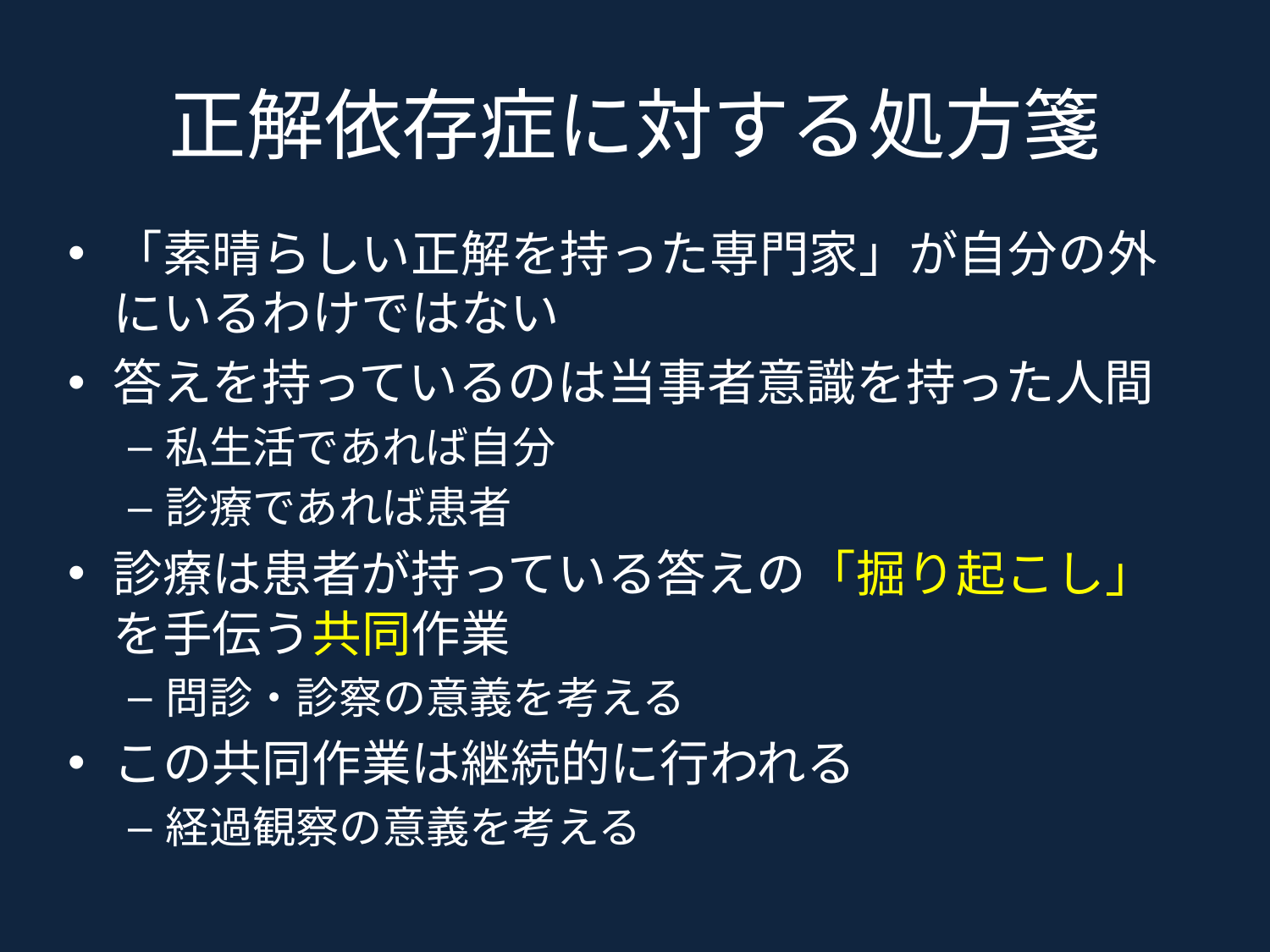

# 正解依存症に対する処方箋
「素晴らしい正解を持った専門家」が自分の外にいるわけではない
答えを持っているのは当事者意識を持った人間
私生活であれば自分
診療であれば患者
診療は患者が持っている答えの「掘り起こし」を手伝う共同作業
問診・診察の意義を考える
この共同作業は継続的に行われる
経過観察の意義を考える